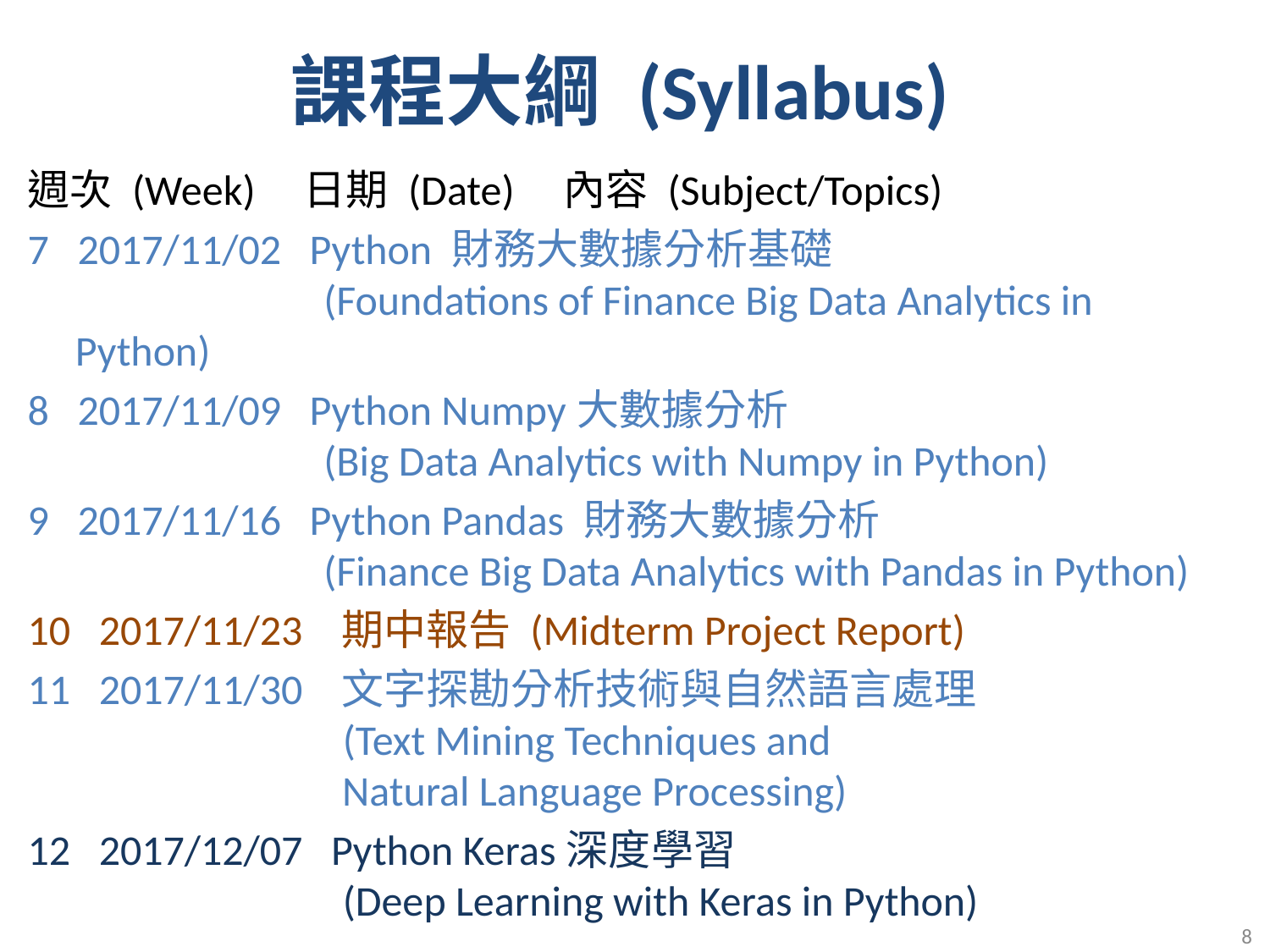

課程大綱 (Syllabus)
週次 (Week)    日期 (Date)    內容 (Subject/Topics)
7   2017/11/02   Python 財務大數據分析基礎
                         (Foundations of Finance Big Data Analytics in Python)
8   2017/11/09   Python Numpy大數據分析
                         (Big Data Analytics with Numpy in Python)
9   2017/11/16   Python Pandas 財務大數據分析
                         (Finance Big Data Analytics with Pandas in Python)
10   2017/11/23   期中報告 (Midterm Project Report)
11   2017/11/30   文字探勘分析技術與自然語言處理
                           (Text Mining Techniques and
                            Natural Language Processing)
12   2017/12/07   Python Keras深度學習
                           (Deep Learning with Keras in Python)
8